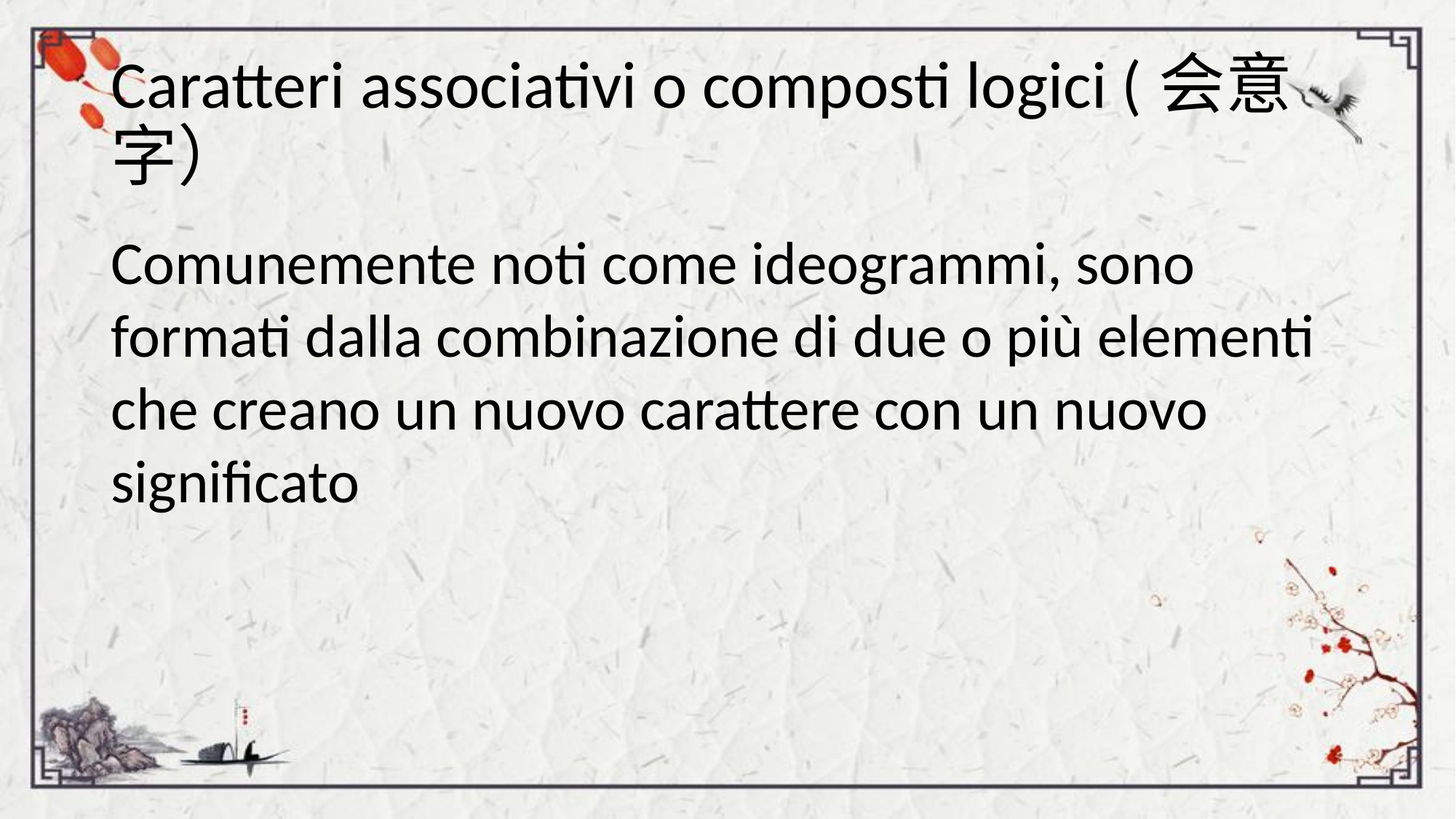

# Caratteri associativi o composti logici (会意字）
Comunemente noti come ideogrammi, sono formati dalla combinazione di due o più elementi che creano un nuovo carattere con un nuovo significato